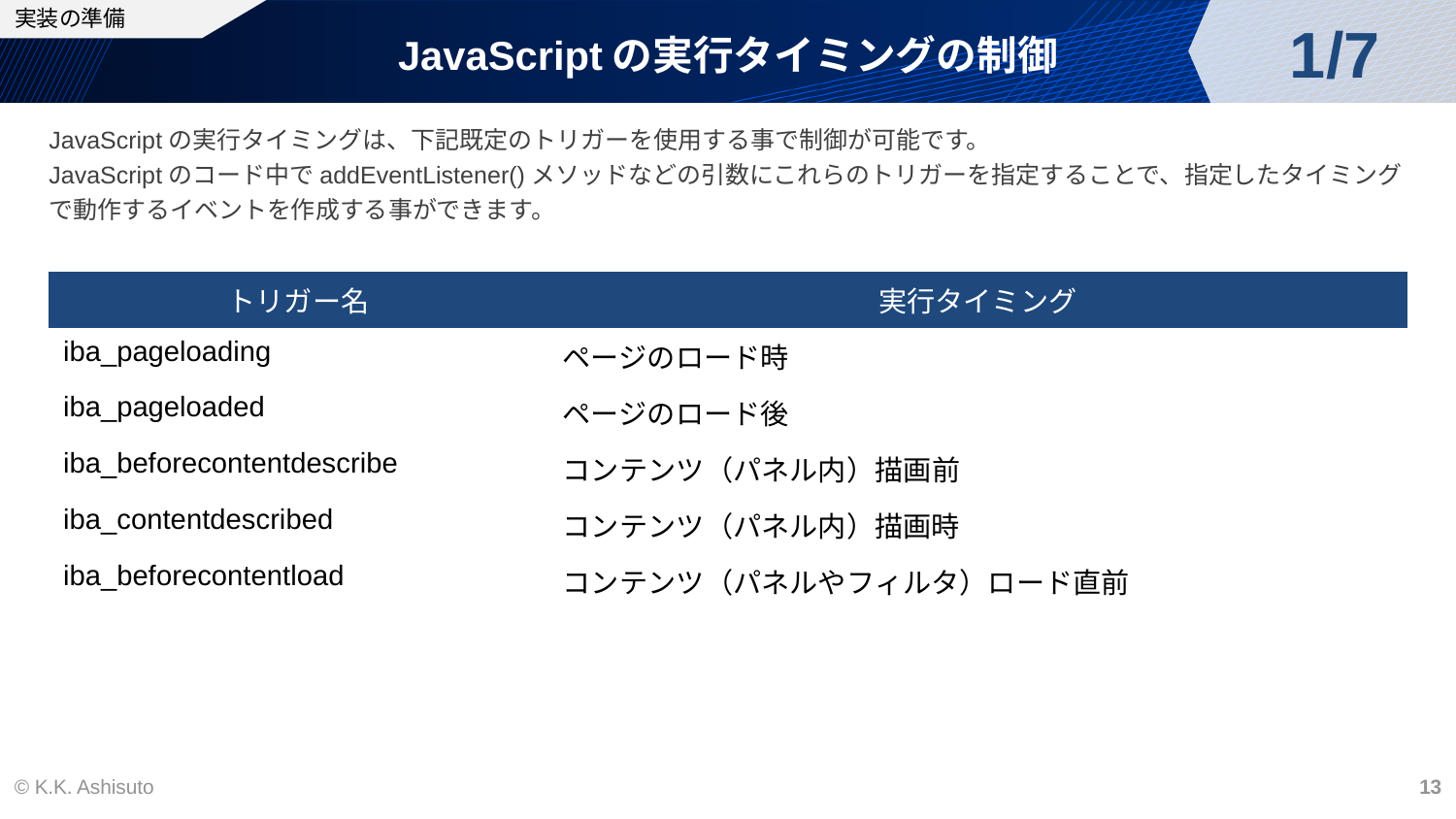

実装の準備

1/7
JavaScriptの実行タイミングの制御
JavaScriptの実行タイミングは、下記既定のトリガーを使用する事で制御が可能です。
JavaScriptのコード中でaddEventListener()メソッドなどの引数にこれらのトリガーを指定することで、指定したタイミングで動作するイベントを作成する事ができます。
| トリガー名 | 実行タイミング |
| --- | --- |
| iba\_pageloading | ページのロード時 |
| iba\_pageloaded | ページのロード後 |
| iba\_beforecontentdescribe | コンテンツ（パネル内）描画前 |
| iba\_contentdescribed | コンテンツ（パネル内）描画時 |
| iba\_beforecontentload | コンテンツ（パネルやフィルタ）ロード直前 |
© K.K. Ashisuto
13